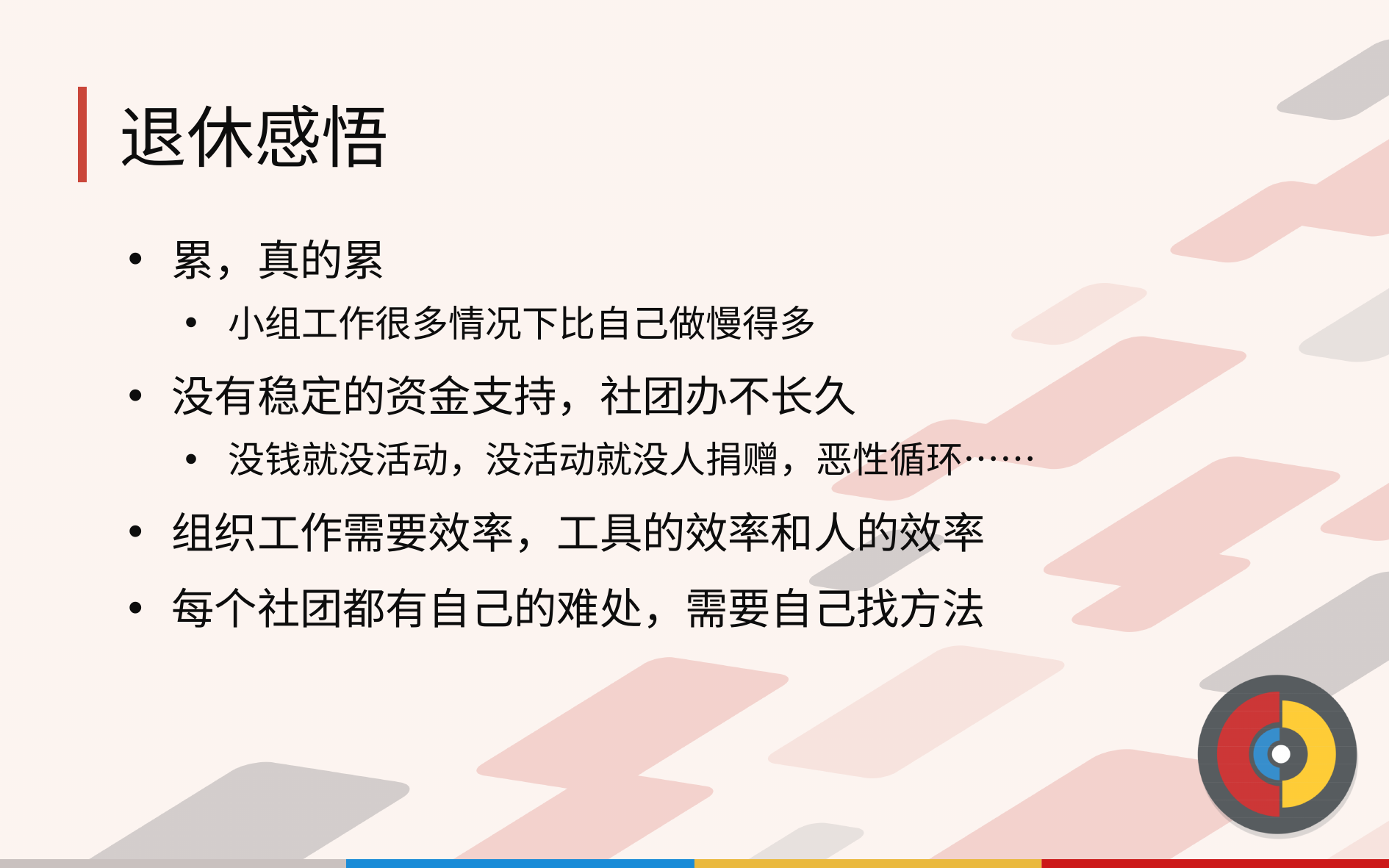

# 退休感悟
累，真的累
小组工作很多情况下比自己做慢得多
没有稳定的资金支持，社团办不长久
没钱就没活动，没活动就没人捐赠，恶性循环……
组织工作需要效率，工具的效率和人的效率
每个社团都有自己的难处，需要自己找方法